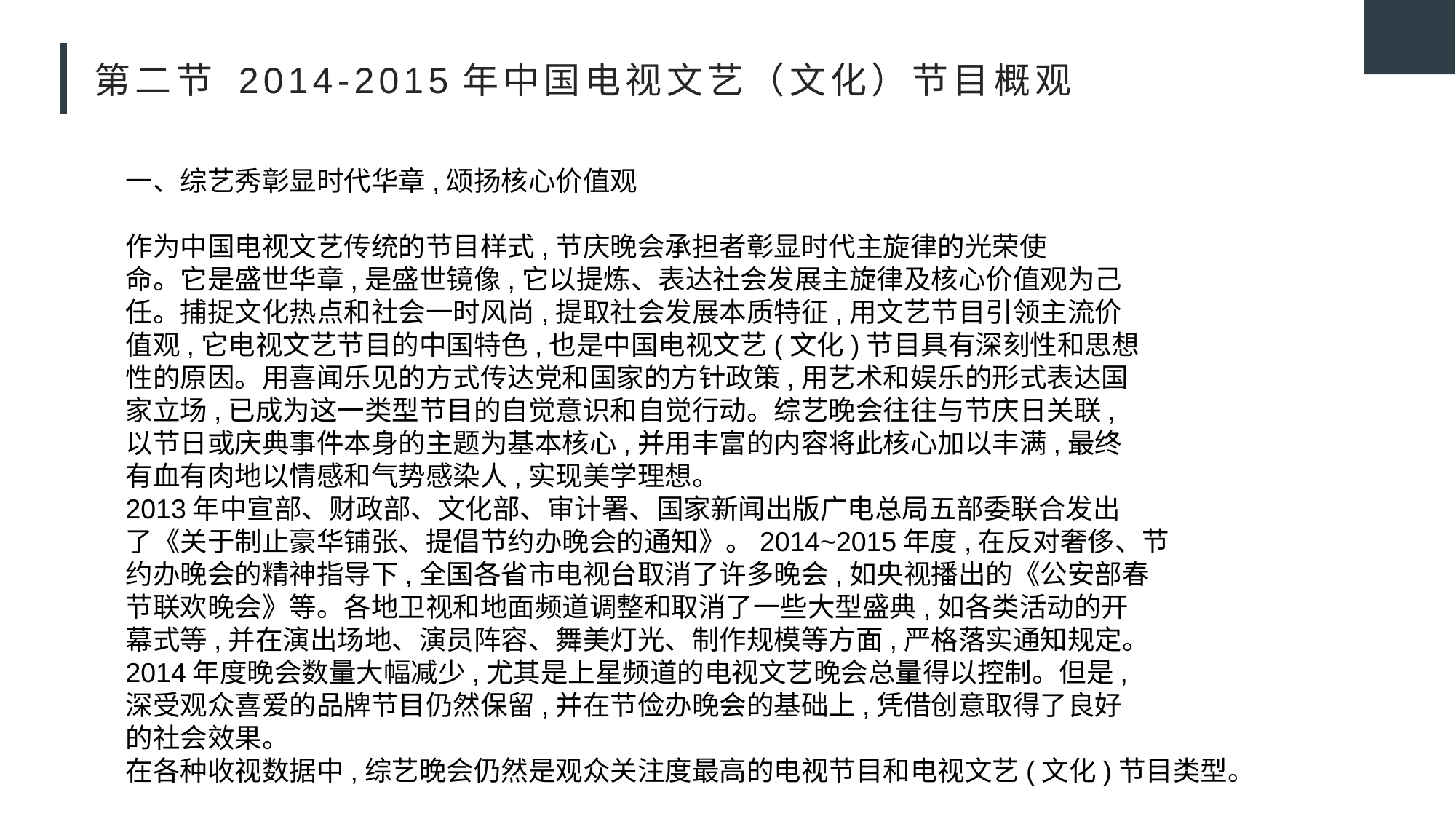

# 第二节 2014-2015年中国电视文艺（文化）节目概观
一、综艺秀彰显时代华章,颂扬核心价值观

作为中国电视文艺传统的节目样式,节庆晚会承担者彰显时代主旋律的光荣使
命。它是盛世华章,是盛世镜像,它以提炼、表达社会发展主旋律及核心价值观为己
任。捕捉文化热点和社会一时风尚,提取社会发展本质特征,用文艺节目引领主流价
值观,它电视文艺节目的中国特色,也是中国电视文艺(文化)节目具有深刻性和思想
性的原因。用喜闻乐见的方式传达党和国家的方针政策,用艺术和娱乐的形式表达国
家立场,已成为这一类型节目的自觉意识和自觉行动。综艺晚会往往与节庆日关联,
以节日或庆典事件本身的主题为基本核心,并用丰富的内容将此核心加以丰满,最终
有血有肉地以情感和气势感染人,实现美学理想。
2013年中宣部、财政部、文化部、审计署、国家新闻出版广电总局五部委联合发出
了《关于制止豪华铺张、提倡节约办晚会的通知》。2014~2015年度,在反对奢侈、节
约办晚会的精神指导下,全国各省市电视台取消了许多晚会,如央视播出的《公安部春
节联欢晚会》等。各地卫视和地面频道调整和取消了一些大型盛典,如各类活动的开
幕式等,并在演出场地、演员阵容、舞美灯光、制作规模等方面,严格落实通知规定。
2014年度晚会数量大幅减少,尤其是上星频道的电视文艺晚会总量得以控制。但是,
深受观众喜爱的品牌节目仍然保留,并在节俭办晚会的基础上,凭借创意取得了良好
的社会效果。
在各种收视数据中,综艺晚会仍然是观众关注度最高的电视节目和电视文艺(文化)节目类型。